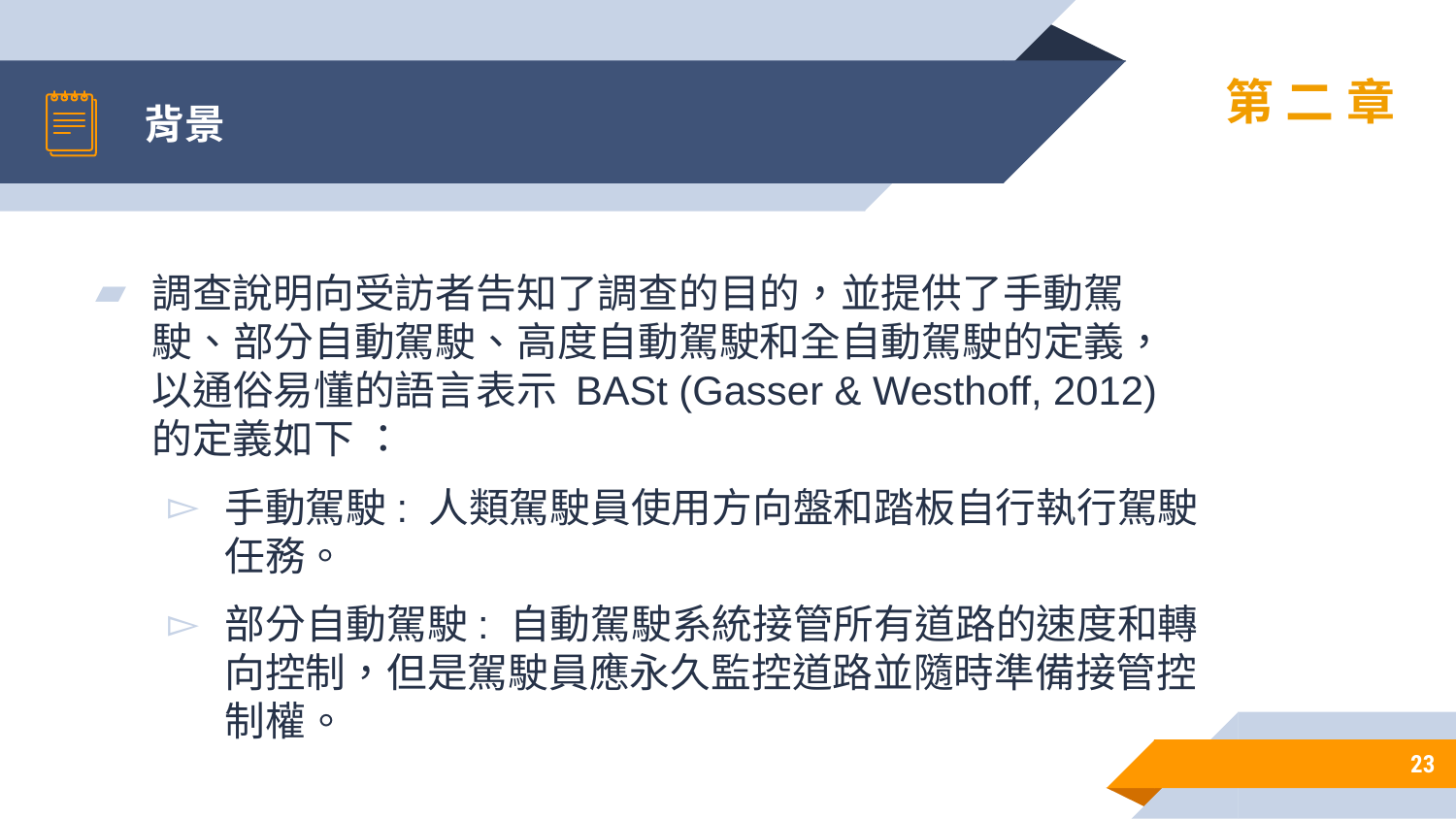

# 背景
第二章

調查說明向受訪者告知了調查的目的，並提供了手動駕駛、部分自動駕駛、高度自動駕駛和全自動駕駛的定義，以通俗易懂的語言表示 BASt (Gasser & Westhoff, 2012) 的定義如下 ：
手動駕駛: 人類駕駛員使用方向盤和踏板自行執行駕駛任務。
部分自動駕駛: 自動駕駛系統接管所有道路的速度和轉向控制，但是駕駛員應永久監控道路並隨時準備接管控制權。
23